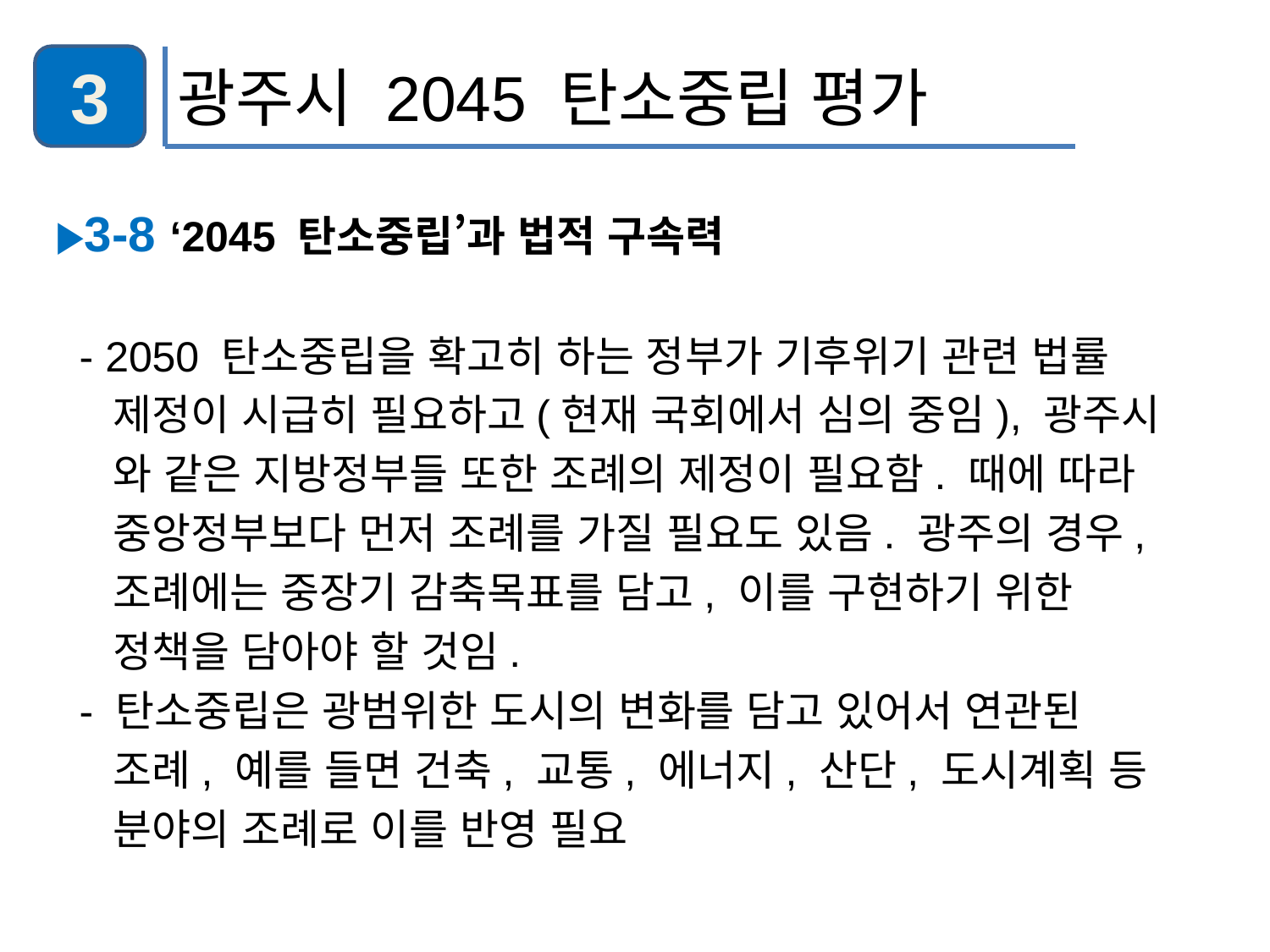

3
광주시 2045 탄소중립 평가
▶3-8 ‘2045 탄소중립’과 법적 구속력

  - 2050 탄소중립을 확고히 하는 정부가 기후위기 관련 법률
    제정이 시급히 필요하고(현재 국회에서 심의 중임), 광주시
    와 같은 지방정부들 또한 조례의 제정이 필요함. 때에 따라
    중앙정부보다 먼저 조례를 가질 필요도 있음. 광주의 경우,
    조례에는 중장기 감축목표를 담고, 이를 구현하기 위한
    정책을 담아야 할 것임.
  - 탄소중립은 광범위한 도시의 변화를 담고 있어서 연관된
    조례, 예를 들면 건축, 교통, 에너지, 산단, 도시계획 등
    분야의 조례로 이를 반영 필요